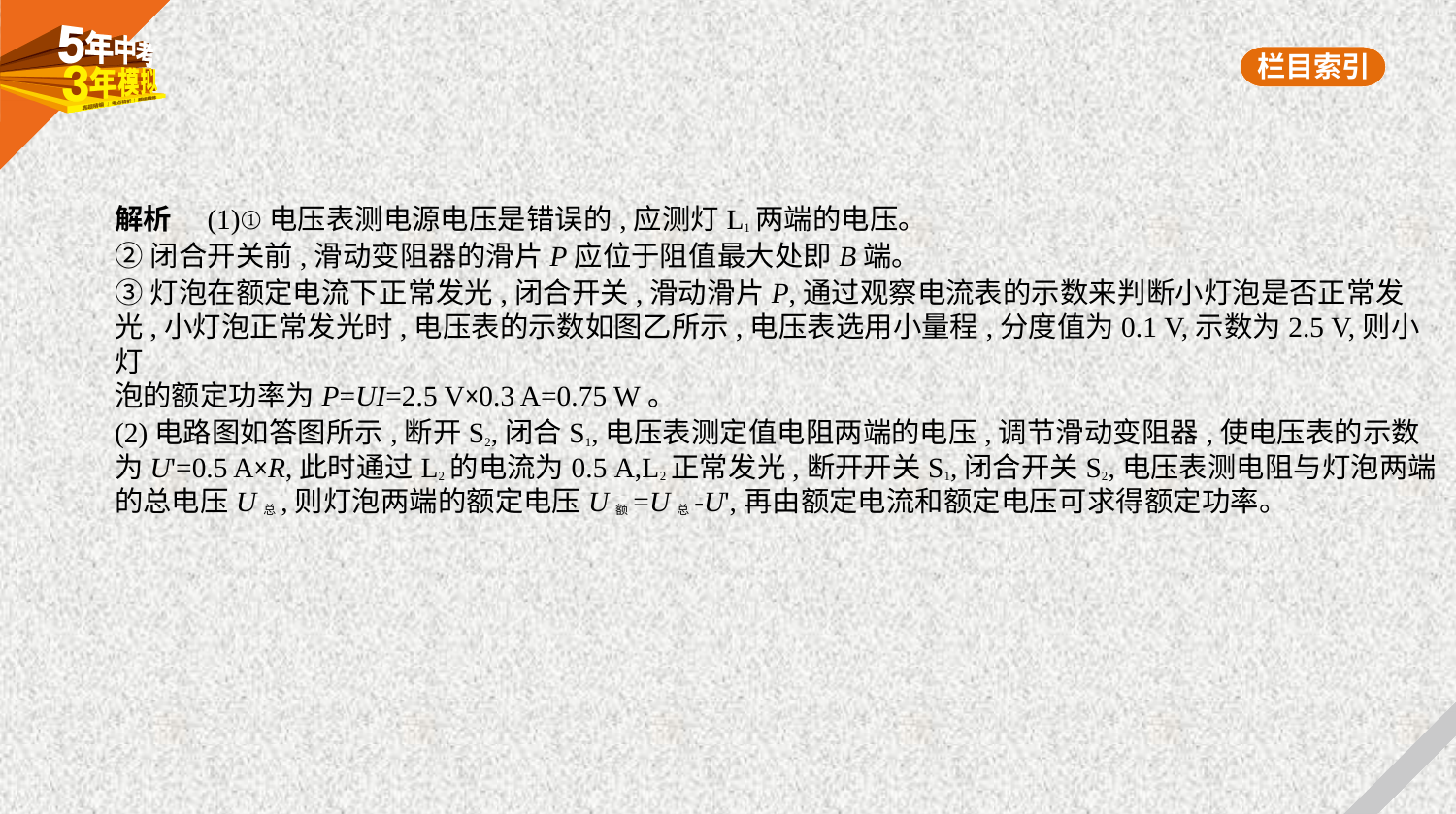

解析　(1)①电压表测电源电压是错误的,应测灯L1两端的电压。
②闭合开关前,滑动变阻器的滑片P应位于阻值最大处即B端。
③灯泡在额定电流下正常发光,闭合开关,滑动滑片P,通过观察电流表的示数来判断小灯泡是否正常发
光,小灯泡正常发光时,电压表的示数如图乙所示,电压表选用小量程,分度值为0.1 V,示数为2.5 V,则小灯
泡的额定功率为P=UI=2.5 V×0.3 A=0.75 W。
(2)电路图如答图所示,断开S2,闭合S1,电压表测定值电阻两端的电压,调节滑动变阻器,使电压表的示数
为U'=0.5 A×R,此时通过L2的电流为0.5 A,L2正常发光,断开开关S1,闭合开关S2,电压表测电阻与灯泡两端
的总电压U总,则灯泡两端的额定电压U额=U总-U',再由额定电流和额定电压可求得额定功率。